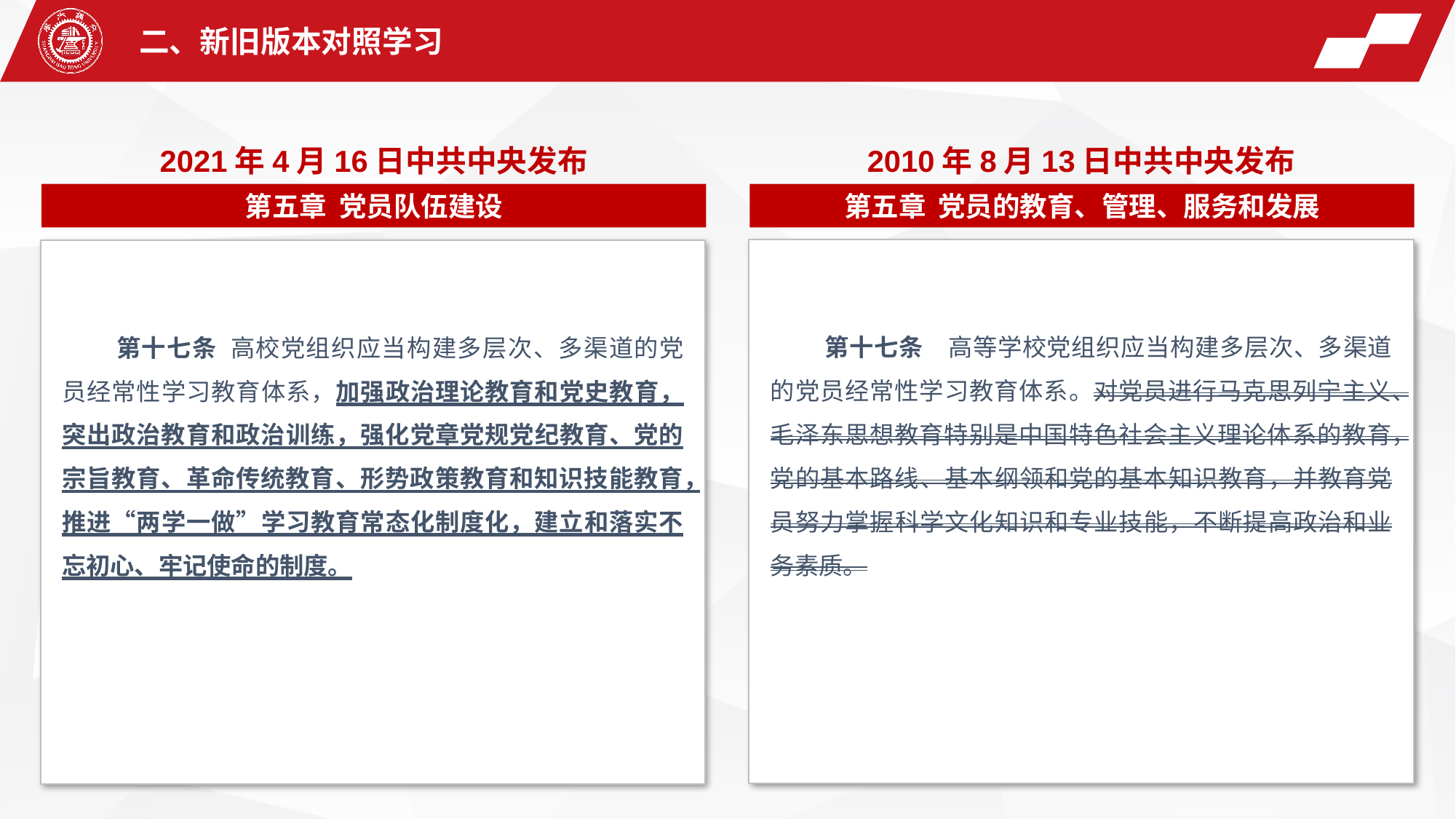

二、新旧版本对照学习
2021年4月16日中共中央发布
2010年8月13日中共中央发布
第五章  党员队伍建设
第五章  党员的教育、管理、服务和发展

第十七条　高等学校党组织应当构建多层次、多渠道的党员经常性学习教育体系。对党员进行马克思列宁主义、毛泽东思想教育特别是中国特色社会主义理论体系的教育，党的基本路线、基本纲领和党的基本知识教育，并教育党员努力掌握科学文化知识和专业技能，不断提高政治和业务素质。

第十七条  高校党组织应当构建多层次、多渠道的党员经常性学习教育体系，加强政治理论教育和党史教育，突出政治教育和政治训练，强化党章党规党纪教育、党的宗旨教育、革命传统教育、形势政策教育和知识技能教育，推进“两学一做”学习教育常态化制度化，建立和落实不忘初心、牢记使命的制度。